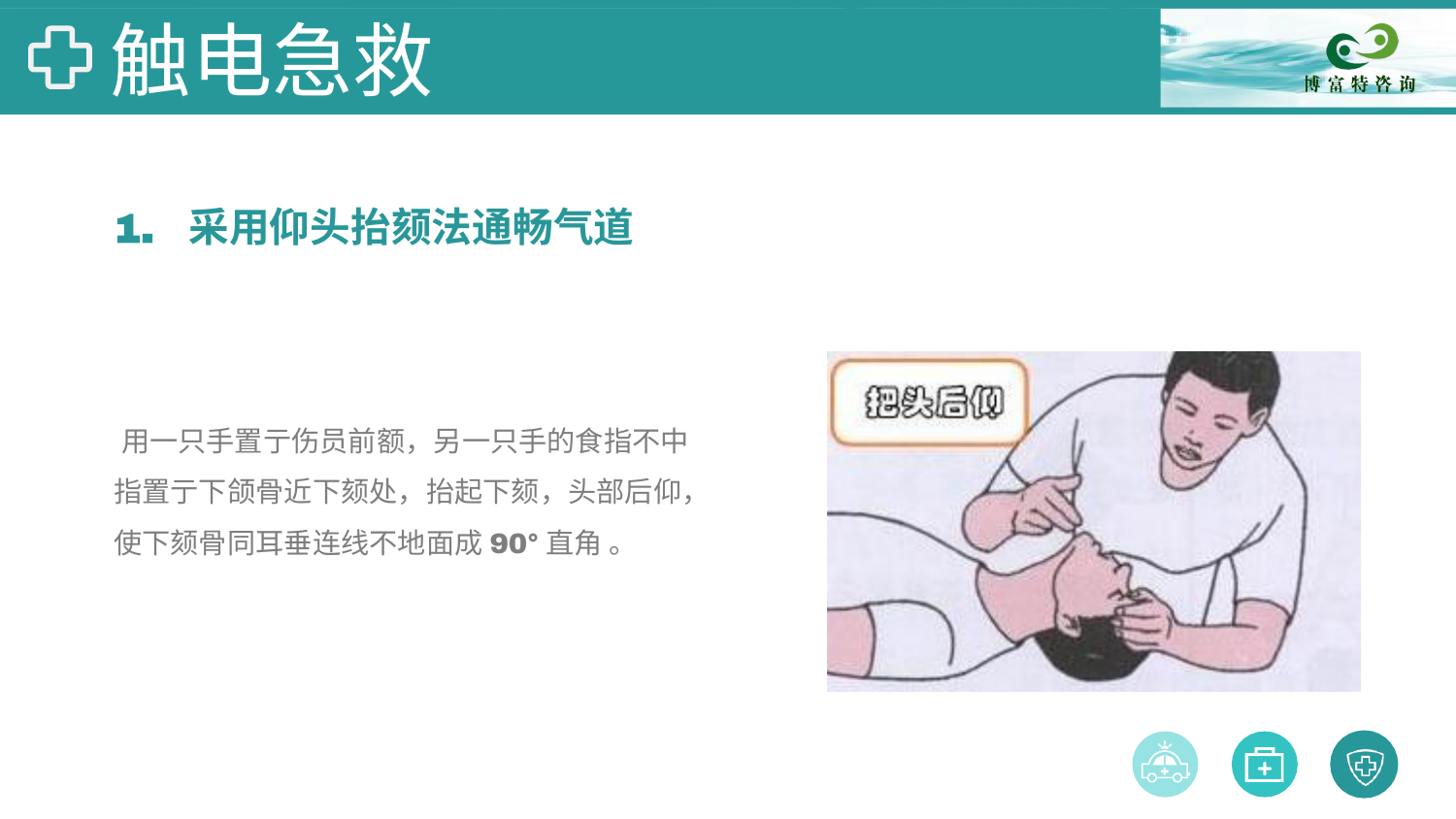

# 触电急救

1.	采用仰头抬颏法通畅气道

用一只手置亍伤员前额，另一只手的食指不中 指置亍下颌骨近下颏处，抬起下颏，头部后仰， 使下颏骨同耳垂连线不地面成90°直角 。